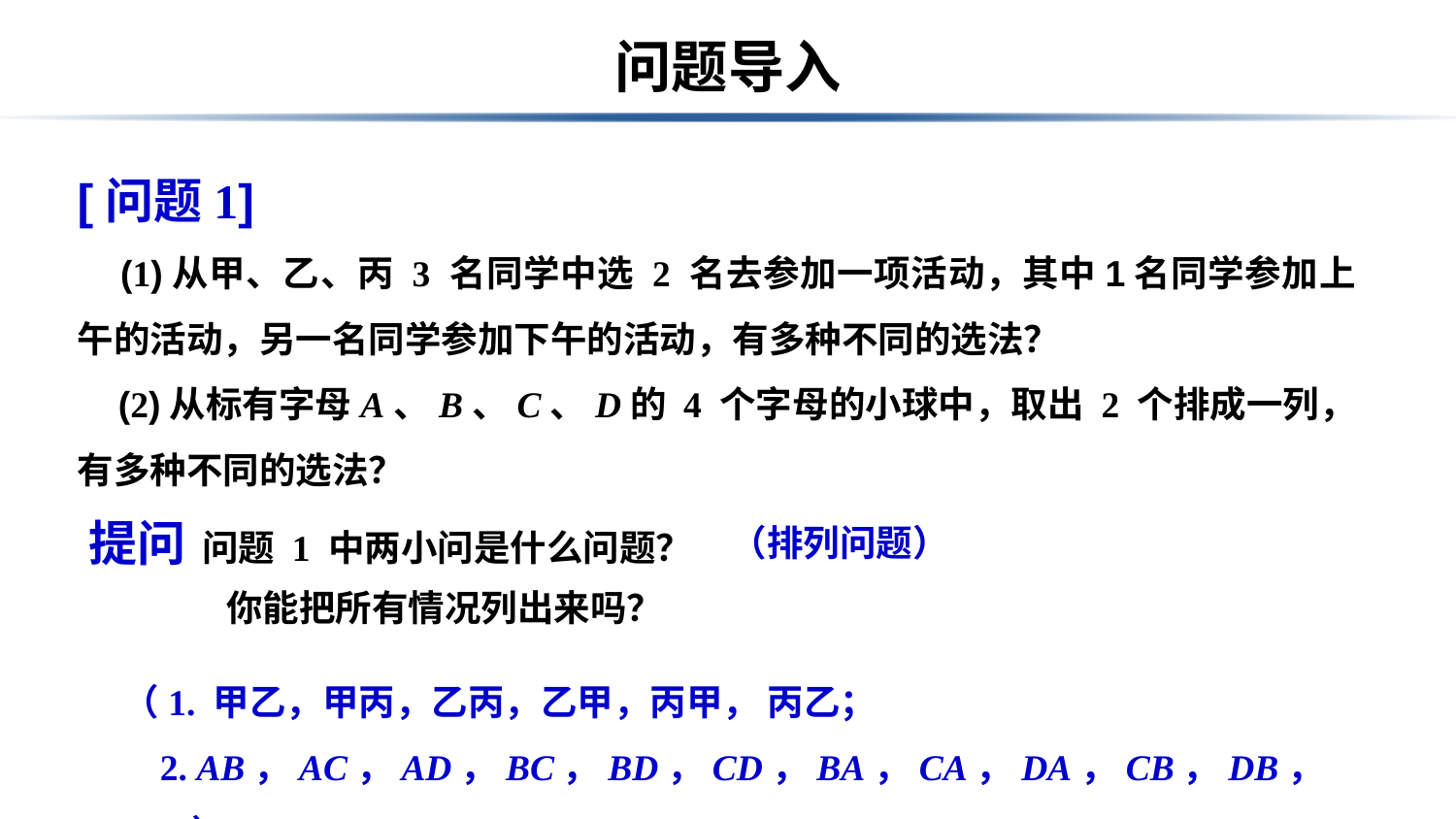

# 问题导入
[问题1]
    (1)从甲、乙、丙 3 名同学中选 2 名去参加一项活动，其中1名同学参加上午的活动，另一名同学参加下午的活动，有多种不同的选法？
    (2)从标有字母A、B、C、D的 4 个字母的小球中，取出 2 个排成一列，有多种不同的选法？
提问  问题 1 中两小问是什么问题？
（排列问题）
你能把所有情况列出来吗？
（1. 甲乙，甲丙，乙丙，乙甲，丙甲， 丙乙；
    2. AB，AC，AD，BC，BD，CD，BA，CA，DA，CB，DB，DC.）